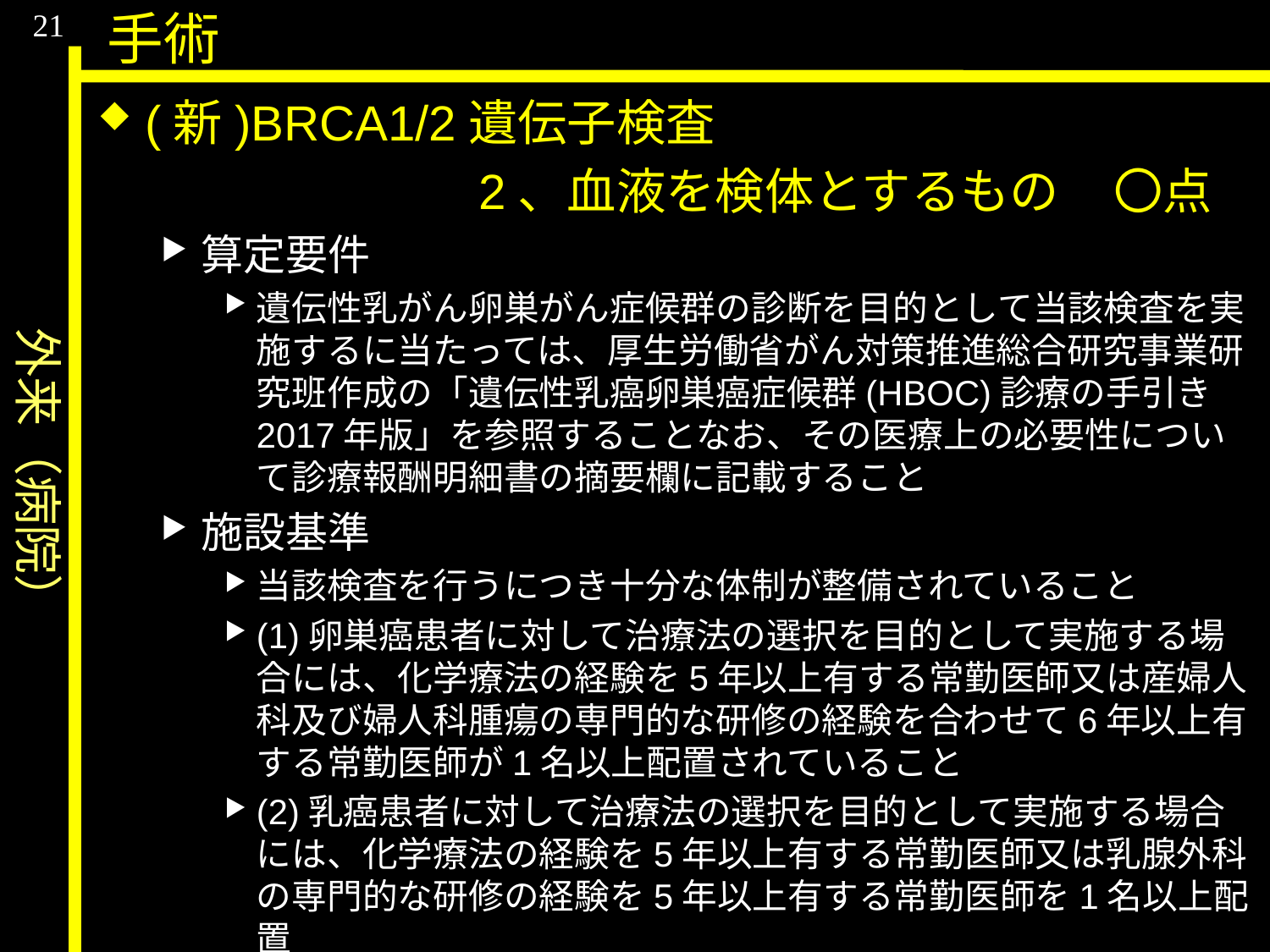

外来（病院）
21
手術

(新)BRCA1/2遺伝子検査
			2、血液を検体とするもの	〇点
算定要件
遺伝性乳がん卵巣がん症候群の診断を目的として当該検査を実施するに当たっては、厚生労働省がん対策推進総合研究事業研究班作成の「遺伝性乳癌卵巣癌症候群(HBOC)診療の手引き2017年版」を参照することなお、その医療上の必要性について診療報酬明細書の摘要欄に記載すること
施設基準
当該検査を行うにつき十分な体制が整備されていること
(1)卵巣癌患者に対して治療法の選択を目的として実施する場合には、化学療法の経験を5年以上有する常勤医師又は産婦人科及び婦人科腫瘍の専門的な研修の経験を合わせて6年以上有する常勤医師が1名以上配置されていること
(2)乳癌患者に対して治療法の選択を目的として実施する場合には、化学療法の経験を5年以上有する常勤医師又は乳腺外科の専門的な研修の経験を5年以上有する常勤医師を1名以上配置